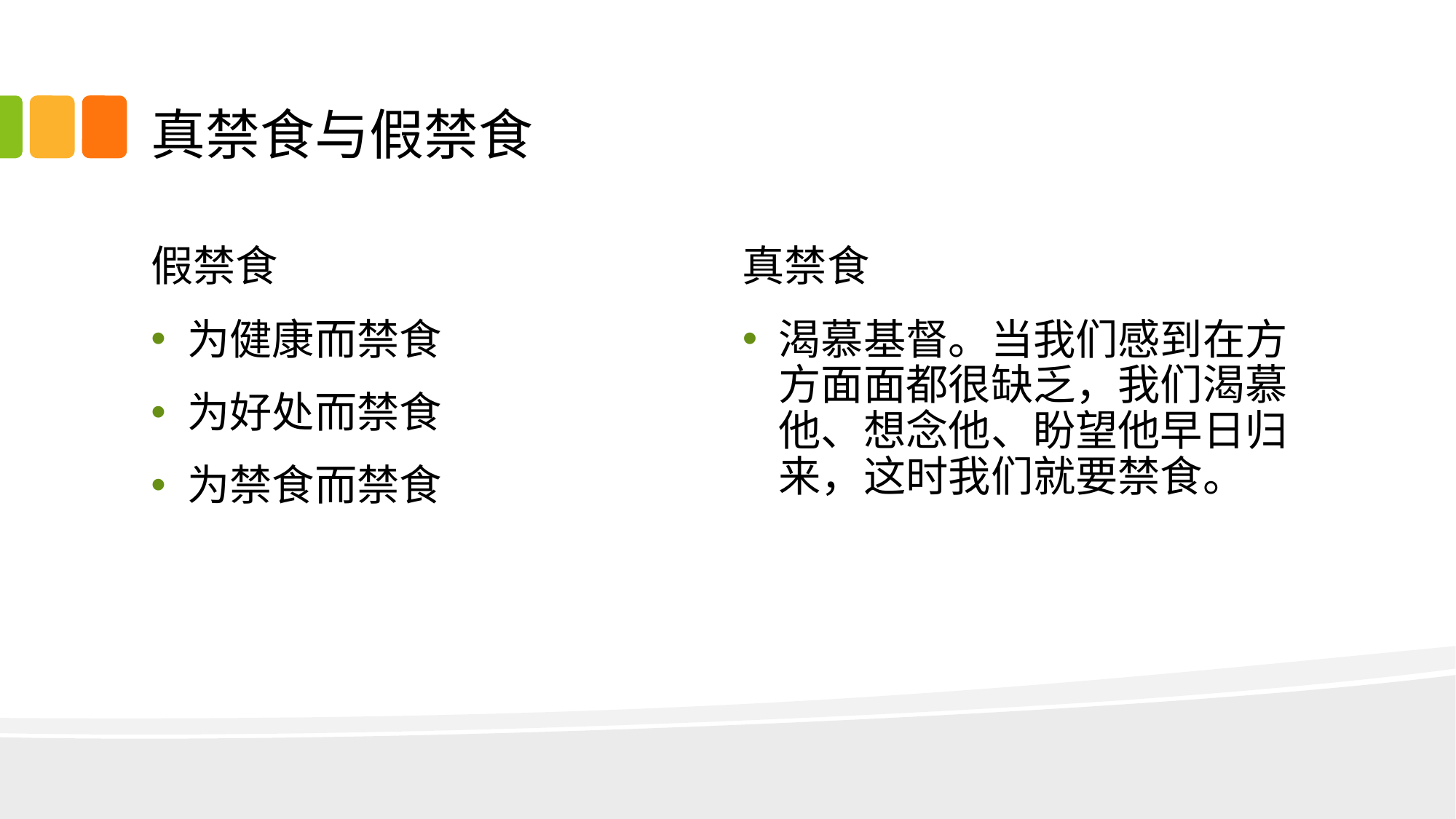

# 真禁食与假禁食
假禁食
为健康而禁食
为好处而禁食
为禁食而禁食
真禁食
渴慕基督。当我们感到在方方面面都很缺乏，我们渴慕他、想念他、盼望他早日归来，这时我们就要禁食。